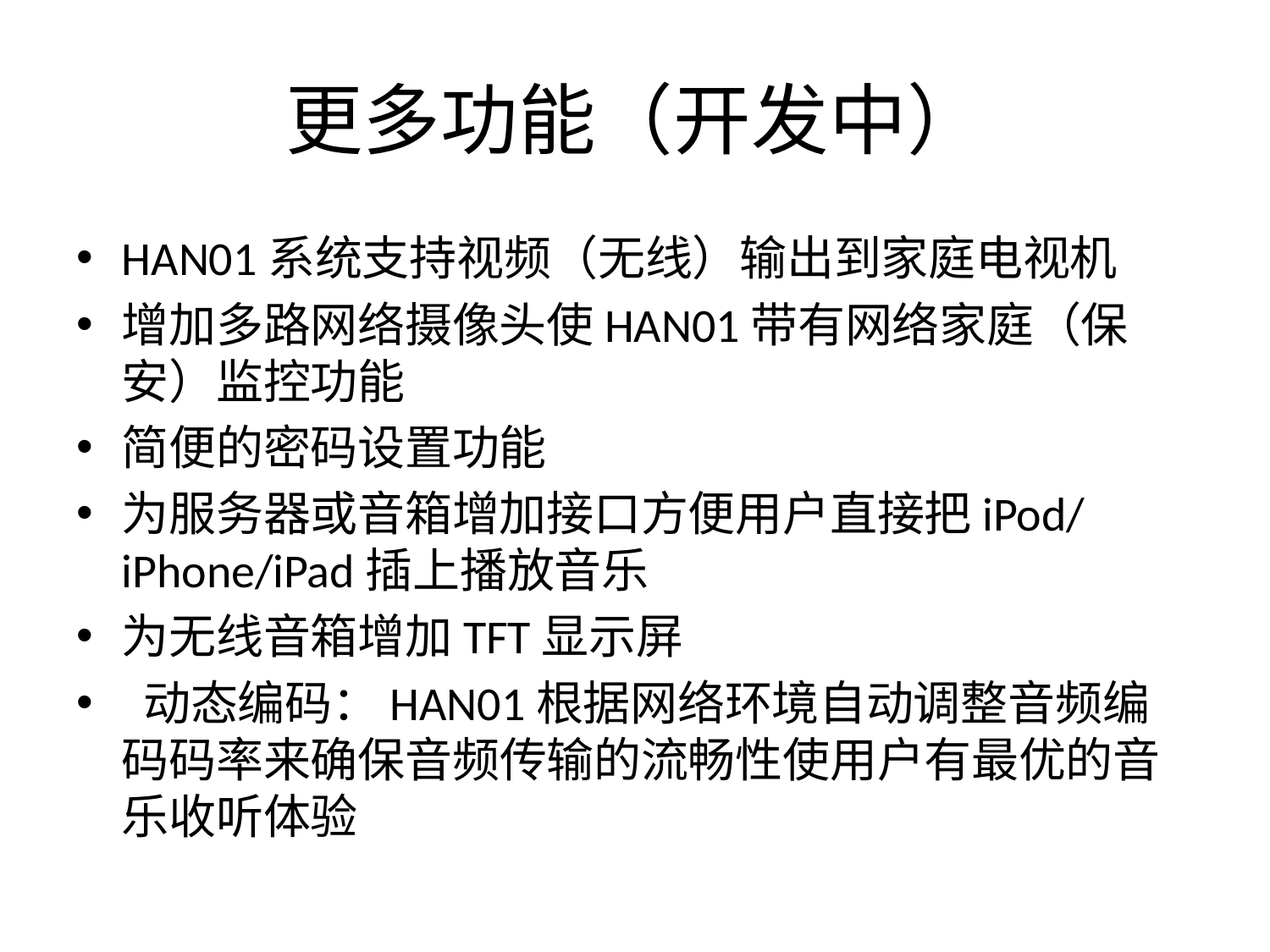

# 更多功能（开发中）
HAN01系统支持视频（无线）输出到家庭电视机
增加多路网络摄像头使HAN01带有网络家庭（保安）监控功能
简便的密码设置功能
为服务器或音箱增加接口方便用户直接把iPod/iPhone/iPad插上播放音乐
为无线音箱增加TFT显示屏
 动态编码：HAN01根据网络环境自动调整音频编码码率来确保音频传输的流畅性使用户有最优的音乐收听体验